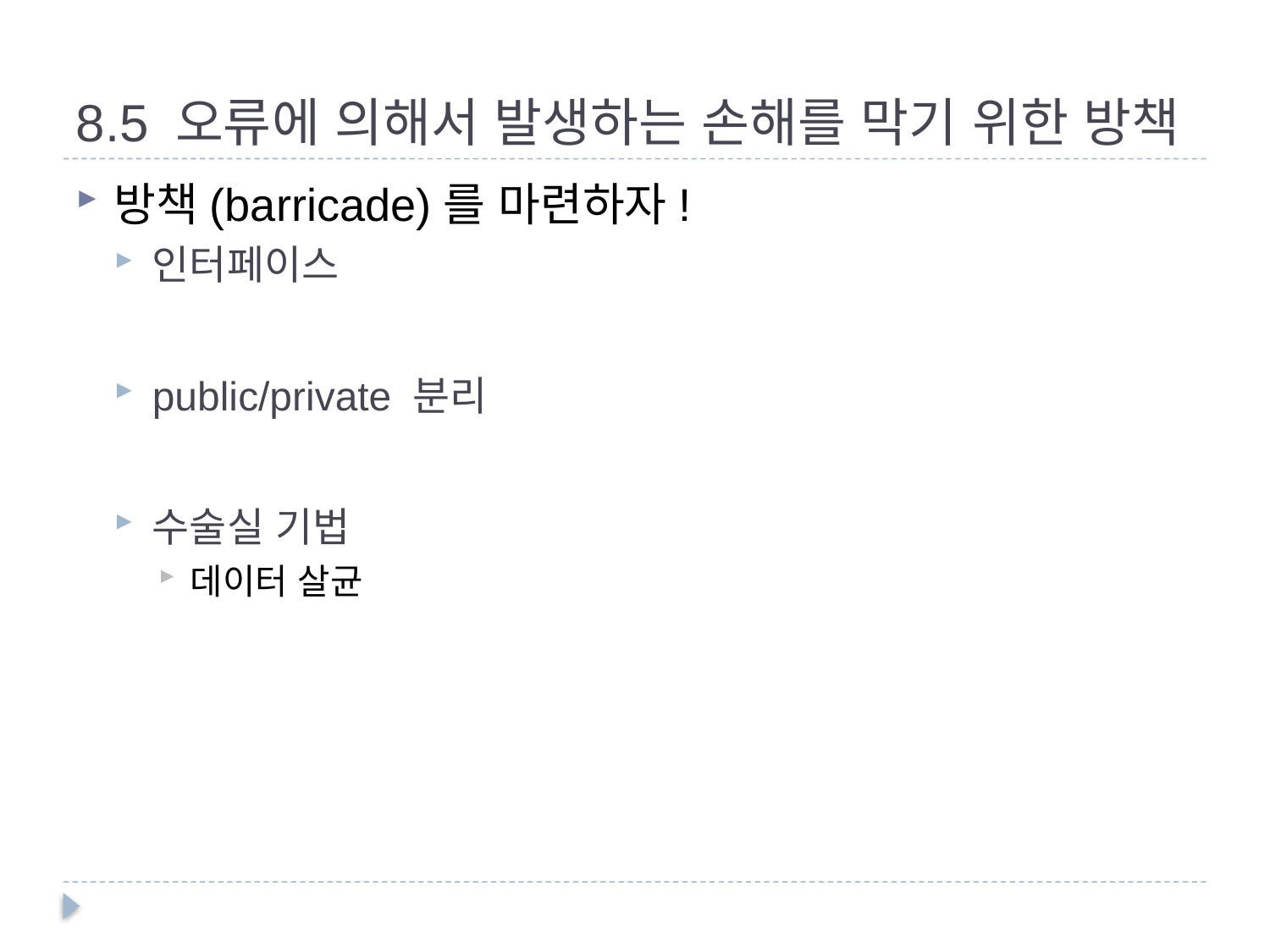

# 8.5 오류에 의해서 발생하는 손해를 막기 위한 방책
방책(barricade)를 마련하자!
인터페이스

public/private 분리

수술실 기법
데이터 살균